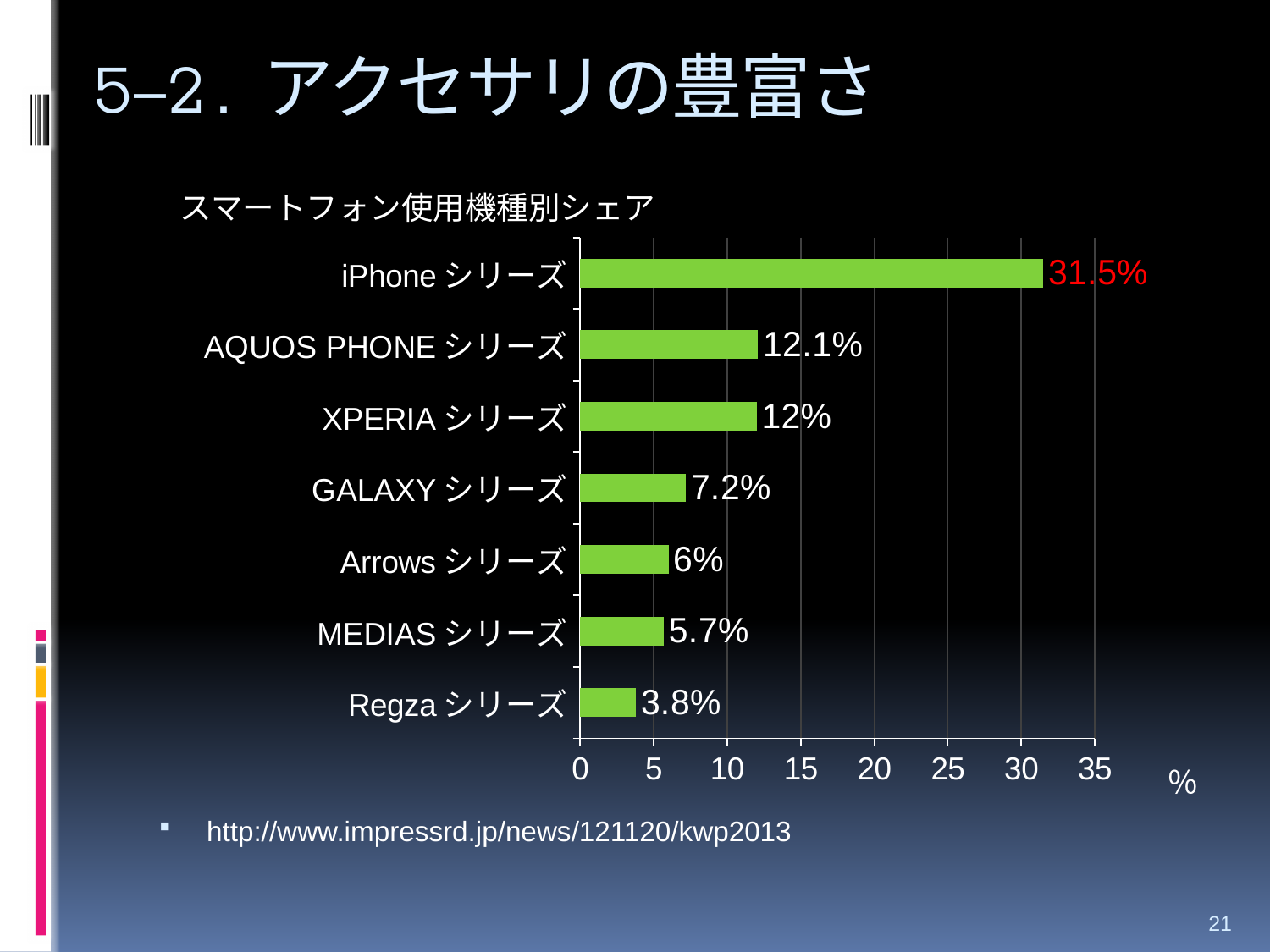

# 5-2.アクセサリの豊富さ
スマートフォン使用機種別シェア

### Chart

| Category | 系列 1 |
|---|---|
| Regzaシリーズ | 3.8 |
| MEDIASシリーズ | 5.7 |
| Arrowsシリーズ | 6.0 |
| GALAXYシリーズ | 7.2 |
| XPERIAシリーズ | 12.0 |
| AQUOS PHONEシリーズ | 12.1 |
| iPhoneシリーズ | 31.5 |
％
http://www.impressrd.jp/news/121120/kwp2013
21